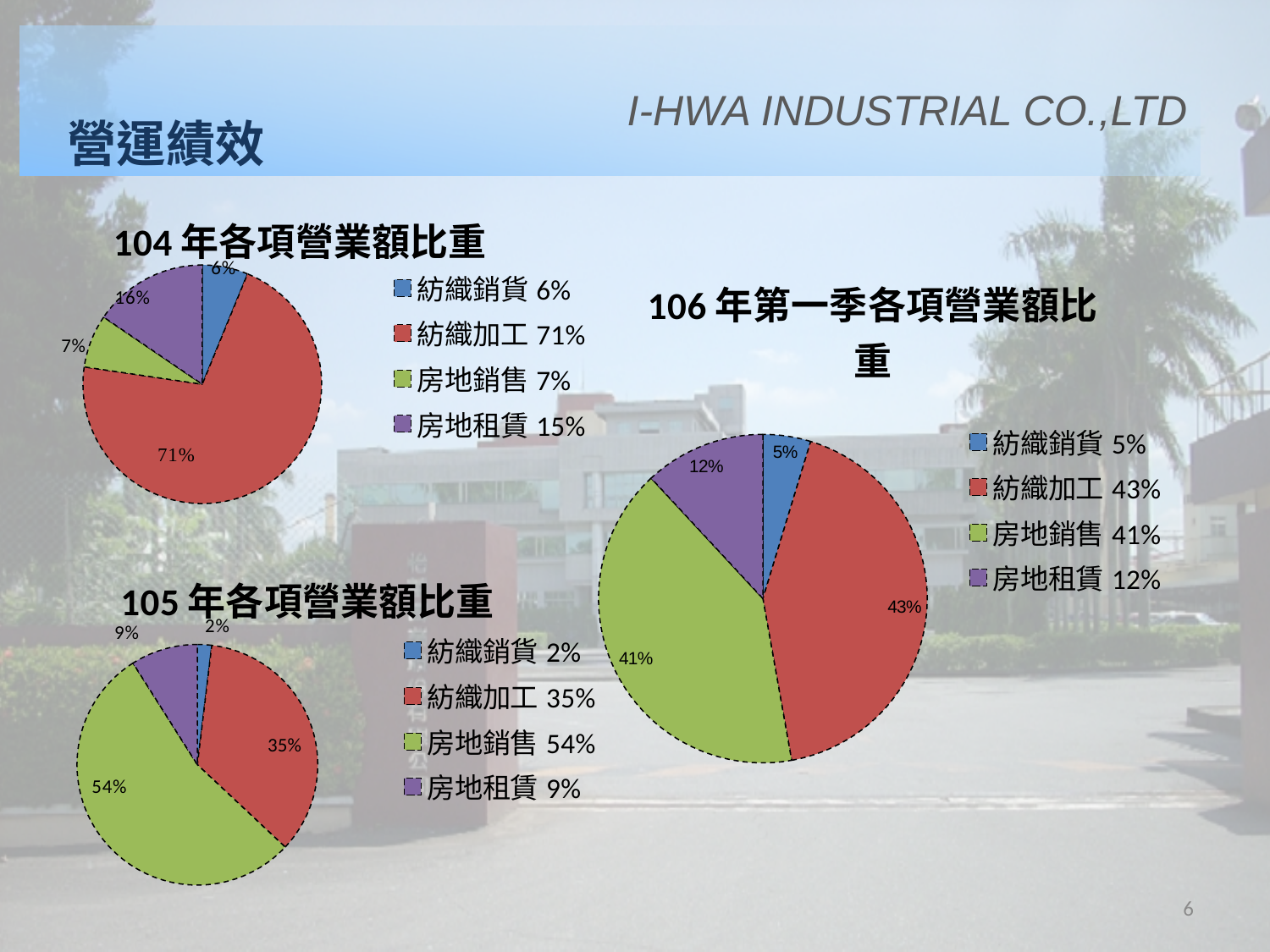

I-HWA INDUSTRIAL CO.,LTD
營運績效

### Chart:

| Category | 104年各項營業額比重 |
|---|---|
| 紡織銷貨6% | 6.1899999999999995 |
| 紡織加工71% | 71.13 |
| 房地銷售7% | 7.2 |
| 房地租賃15% | 15.48 |

### Chart: 106年第一季各項營業額比重

| Category | 106年第一季各項營業額比重 |
|---|---|
| 紡織銷貨5% | 0.047000000000000014 |
| 紡織加工43% | 0.42500000000000016 |
| 房地銷售41% | 0.4090000000000001 |
| 房地租賃12% | 0.11899999999999998 |

### Chart:

| Category | 105年各項營業額比重 |
|---|---|
| 紡織銷貨2% | 1.9100000000000001 |
| 紡織加工35% | 35.08 |
| 房地銷售54% | 54.03 |
| 房地租賃9% | 8.98 |
35%
6